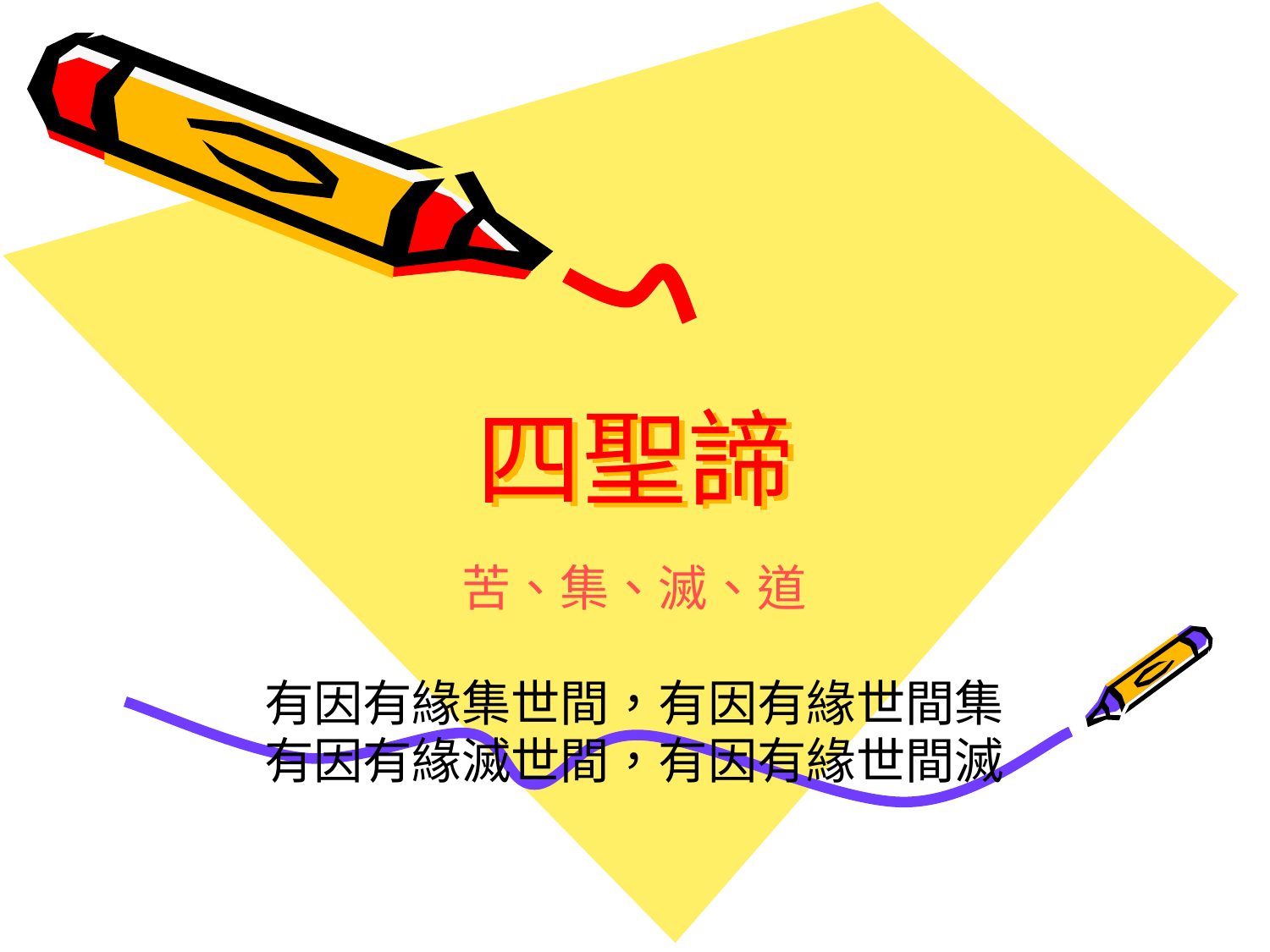

# 四聖諦
苦、集、滅、道

有因有緣集世間，有因有緣世間集
有因有緣滅世間，有因有緣世間滅